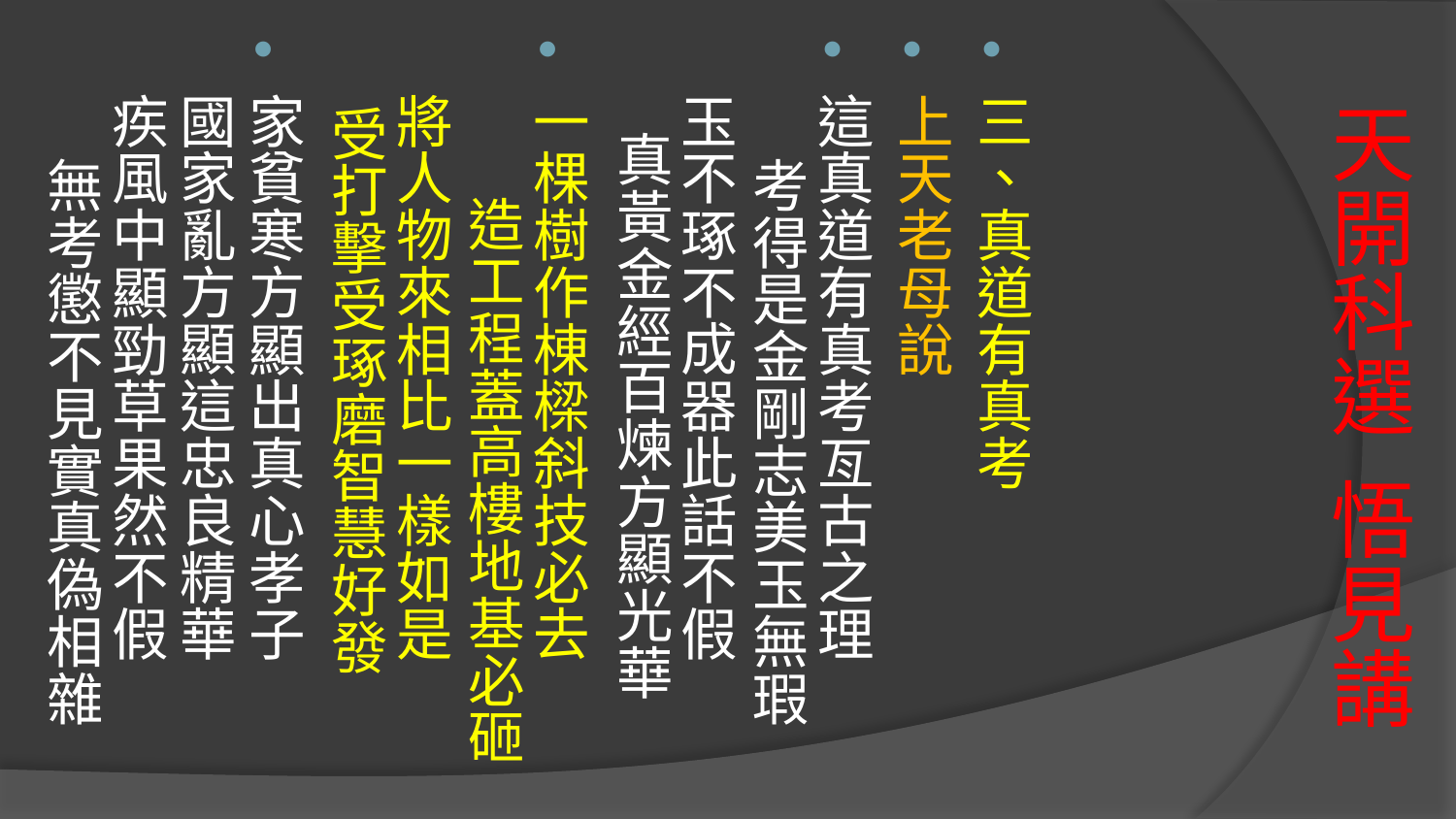

三、真道有真考
上天老母說
這真道有真考亙古之理               考得是金剛志美玉無瑕
玉不琢不成器此話不假             真黃金經百煉方顯光華
一棵樹作棟樑斜技必去                  造工程蓋高樓地基必砸
將人物來相比一樣如是           受打擊受琢磨智慧好發
家貧寒方顯出真心孝子          國家亂方顯這忠良精華
疾風中顯勁草果然不假               無考懲不見實真偽相雜
# 天開科選  悟見講